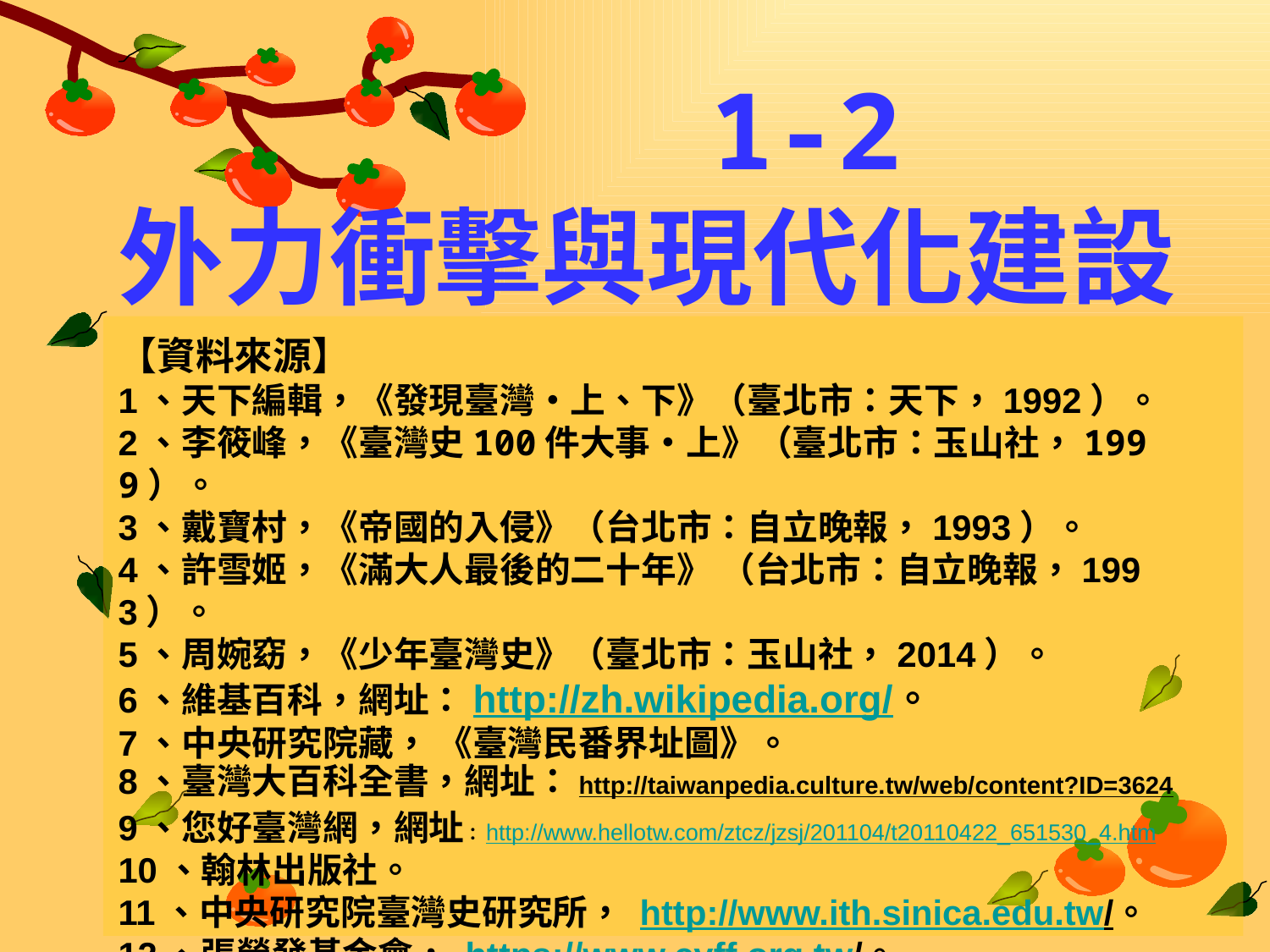

# 1-2 外力衝擊與現代化建設
【資料來源】
1、天下編輯，《發現臺灣•上、下》（臺北市：天下，1992）。
2、李筱峰，《臺灣史100件大事•上》（臺北市：玉山社，1999）。
3、戴寶村，《帝國的入侵》（台北市：自立晚報，1993）。
4、許雪姬，《滿大人最後的二十年》 （台北市：自立晚報，1993）。
5、周婉窈，《少年臺灣史》（臺北市：玉山社，2014）。
6、維基百科，網址：http://zh.wikipedia.org/。
7、中央研究院藏， 《臺灣民番界址圖》。
8、臺灣大百科全書，網址：http://taiwanpedia.culture.tw/web/content?ID=3624
9、您好臺灣網，網址：http://www.hellotw.com/ztcz/jzsj/201104/t20110422_651530_4.htm
10、翰林出版社。
11、中央研究院臺灣史研究所， http://www.ith.sinica.edu.tw/。
12、張榮發基金會， https://www.cyff.org.tw/。
13、葉高華Blog， http://mapstalk.blogspot.tw/。